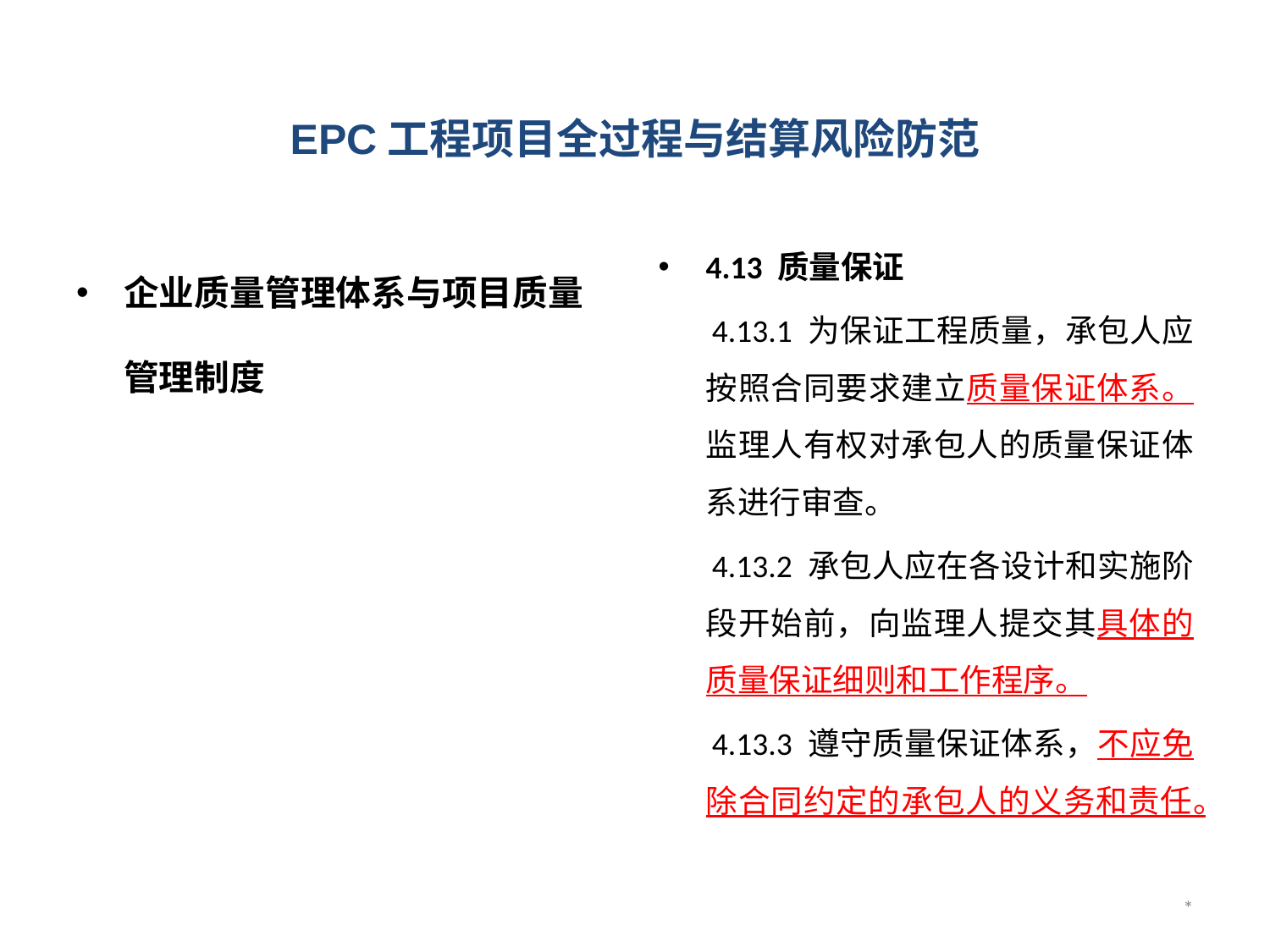

# EPC工程项目全过程与结算风险防范
企业质量管理体系与项目质量管理制度
4.13 质量保证
       4.13.1 为保证工程质量，承包人应按照合同要求建立质量保证体系。监理人有权对承包人的质量保证体系进行审查。
       4.13.2 承包人应在各设计和实施阶段开始前，向监理人提交其具体的质量保证细则和工作程序。
       4.13.3 遵守质量保证体系，不应免除合同约定的承包人的义务和责任。
*